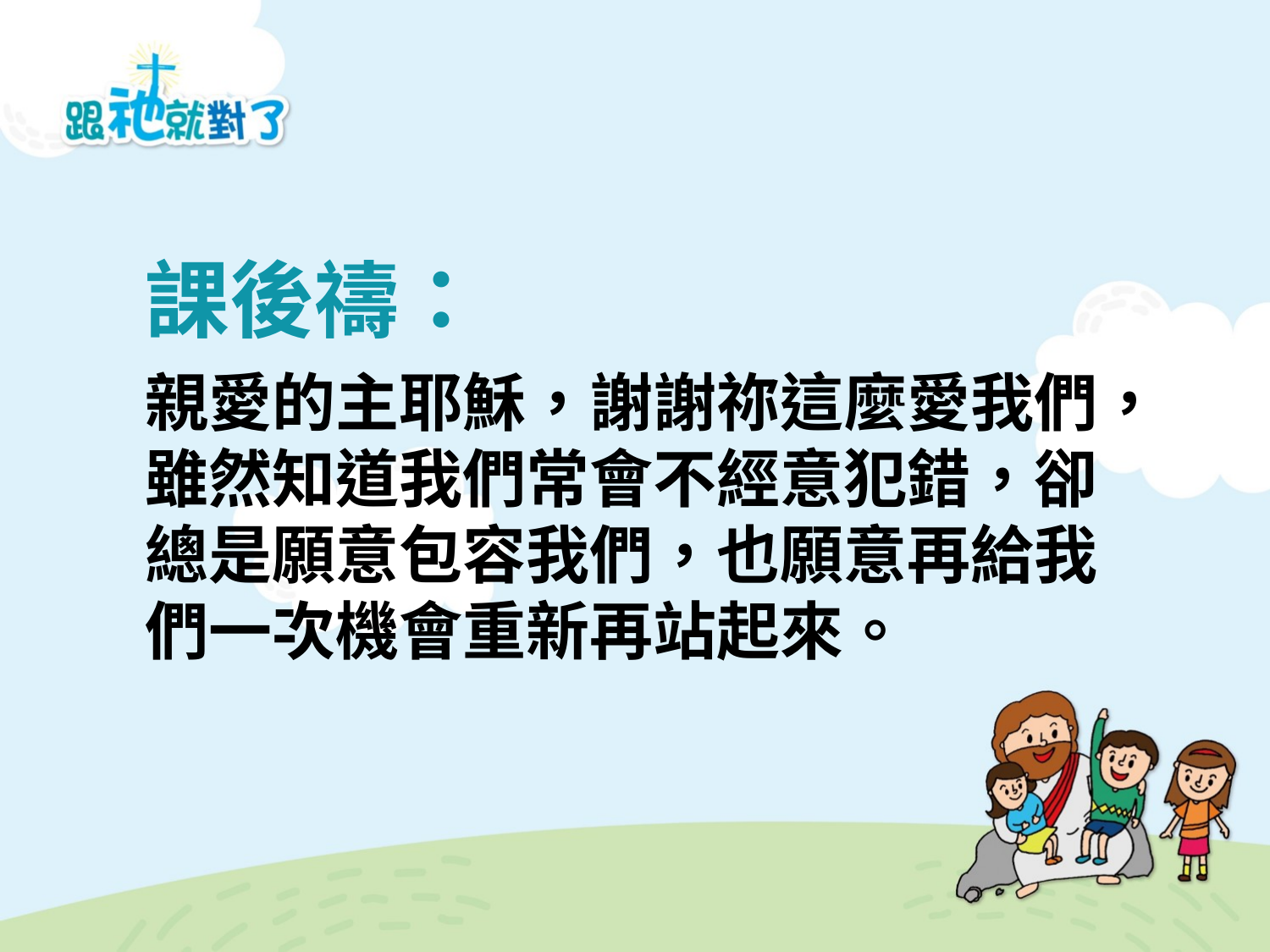

課後禱：
親愛的主耶穌，謝謝祢這麼愛我們，雖然知道我們常會不經意犯錯，卻總是願意包容我們，也願意再給我們一次機會重新再站起來。